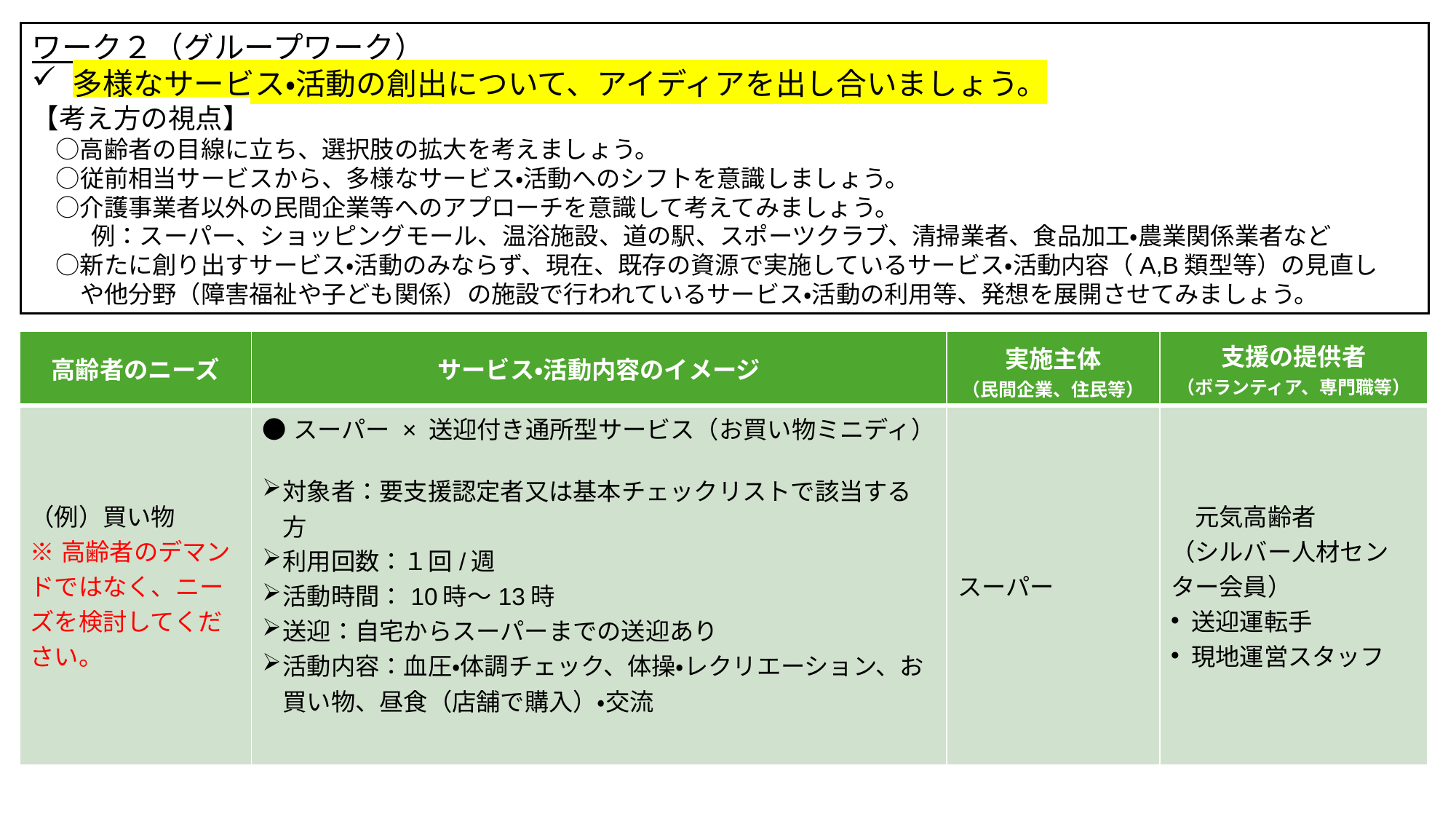

ワーク２（グループワーク）
多様なサービス・活動の創出について、アイディアを出し合いましょう。
【考え方の視点】
　○高齢者の目線に立ち、選択肢の拡大を考えましょう。
　○従前相当サービスから、多様なサービス・活動へのシフトを意識しましょう。
　○介護事業者以外の民間企業等へのアプローチを意識して考えてみましょう。
 　　例：スーパー、ショッピングモール、温浴施設、道の駅、スポーツクラブ、清掃業者、食品加工・農業関係業者など
　○新たに創り出すサービス・活動のみならず、現在、既存の資源で実施しているサービス・活動内容（A,B類型等）の見直し
　　や他分野（障害福祉や子ども関係）の施設で行われているサービス・活動の利用等、発想を展開させてみましょう。
| 高齢者のニーズ | サービス・活動内容のイメージ | 実施主体 （民間企業、住民等） | 支援の提供者 （ボランティア、専門職等） |
| --- | --- | --- | --- |
| （例）買い物 ※高齢者のデマン ドではなく、ニーズを検討してください。 | ●スーパー × 送迎付き通所型サービス（お買い物ミニディ） 対象者：要支援認定者又は基本チェックリストで該当する方 利用回数：１回/週 活動時間：10時～13時 送迎：自宅からスーパーまでの送迎あり 活動内容：血圧・体調チェック、体操・レクリエーション、お買い物、昼食（店舗で購入）・交流 | スーパー | 元気高齢者 （シルバー人材センター会員） 送迎運転手 現地運営スタッフ |